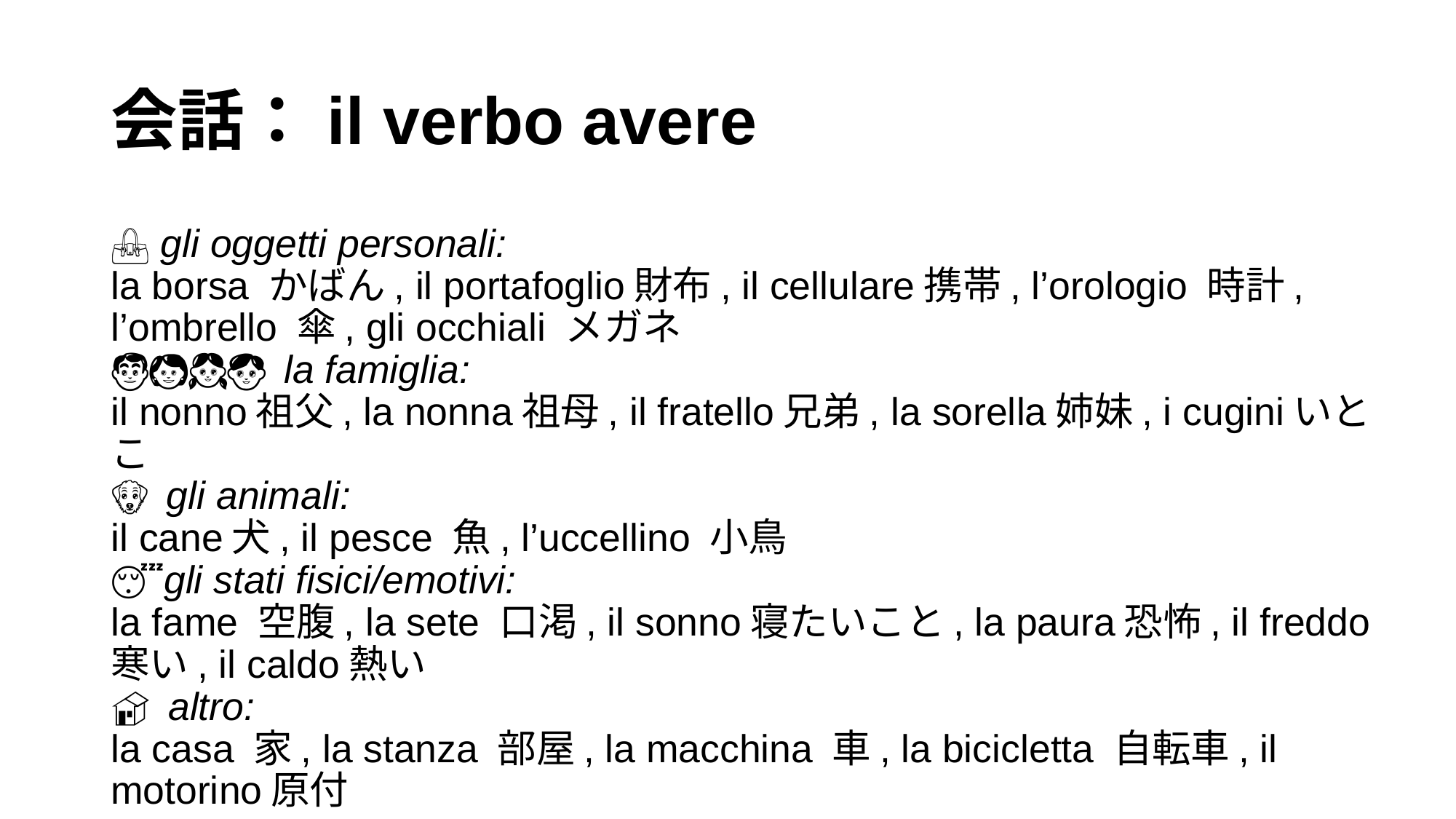

# 会話：il verbo avere
👜 gli oggetti personali: 
la borsa かばん, il portafoglio財布, il cellulare携帯, l’orologio 時計, l’ombrello 傘, gli occhiali メガネ
👨‍👩‍👧‍👦 la famiglia: 
il nonno祖父, la nonna祖母, il fratello兄弟, la sorella姉妹, i cuginiいとこ
🐶 gli animali:
il cane犬, il pesce 魚, l’uccellino 小鳥
😴 gli stati fisici/emotivi: 
la fame 空腹, la sete 口渇, il sonno寝たいこと, la paura恐怖, il freddo寒い, il caldo熱い
🏠 altro: 
la casa 家, la stanza 部屋, la macchina 車, la bicicletta 自転車, il motorino原付